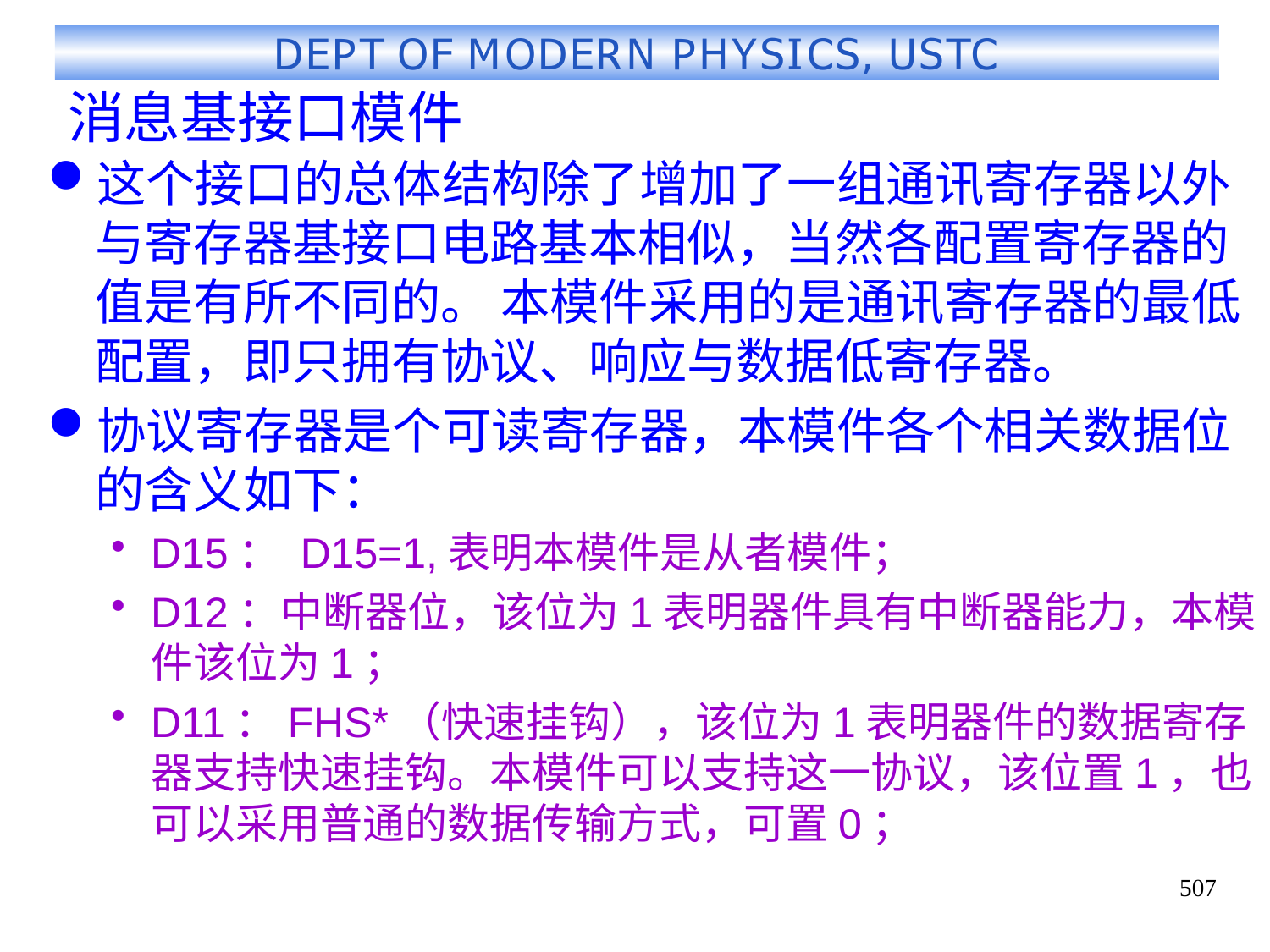

# 消息基接口模件
这个接口的总体结构除了增加了一组通讯寄存器以外与寄存器基接口电路基本相似，当然各配置寄存器的值是有所不同的。 本模件采用的是通讯寄存器的最低配置，即只拥有协议、响应与数据低寄存器。
协议寄存器是个可读寄存器，本模件各个相关数据位的含义如下：
D15： D15=1,表明本模件是从者模件；
D12：中断器位，该位为1表明器件具有中断器能力，本模件该位为1；
D11：FHS*（快速挂钩），该位为1表明器件的数据寄存器支持快速挂钩。本模件可以支持这一协议，该位置1，也可以采用普通的数据传输方式，可置0；
507